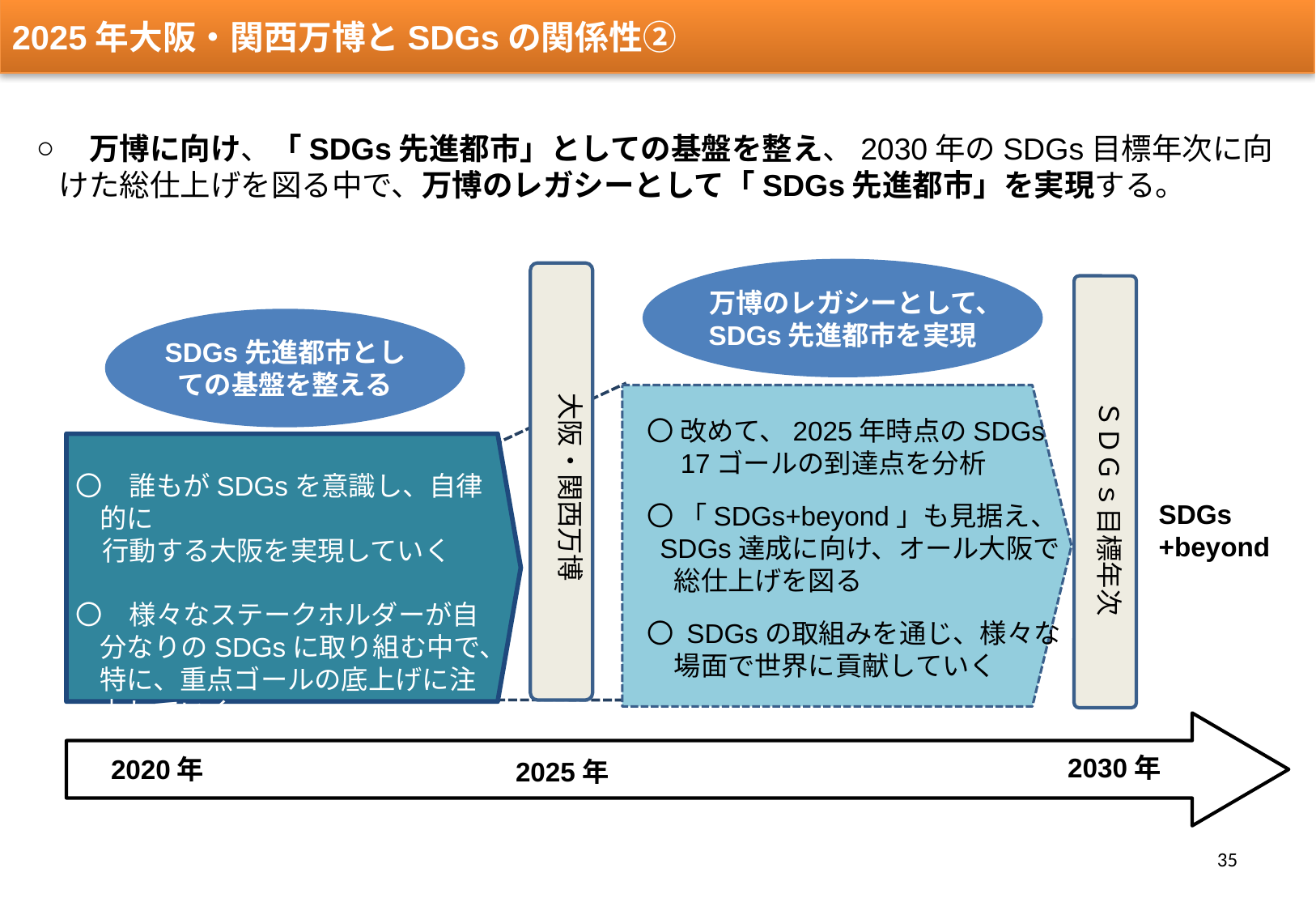

2025年大阪・関西万博とSDGsの関係性②
　万博に向け、「SDGs先進都市」としての基盤を整え、2030年のSDGs目標年次に向けた総仕上げを図る中で、万博のレガシーとして「SDGs先進都市」を実現する。
万博のレガシーとして、SDGs先進都市を実現

大阪・関西万博
ＳＤＧｓ目標年次
SDGs先進都市としての基盤を整える

〇 改めて、2025年時点のSDGs
　17ゴールの到達点を分析
〇 「SDGs+beyond」も見据え、SDGs達成に向け、オール大阪で
　総仕上げを図る
〇 SDGsの取組みを通じ、様々な
　場面で世界に貢献していく

〇　誰もがSDGsを意識し、自律的に
　行動する大阪を実現していく

〇　様々なステークホルダーが自分なりのSDGsに取り組む中で、特に、重点ゴールの底上げに注力していく
SDGs
+beyond

2030年
　2020年
2025年
35